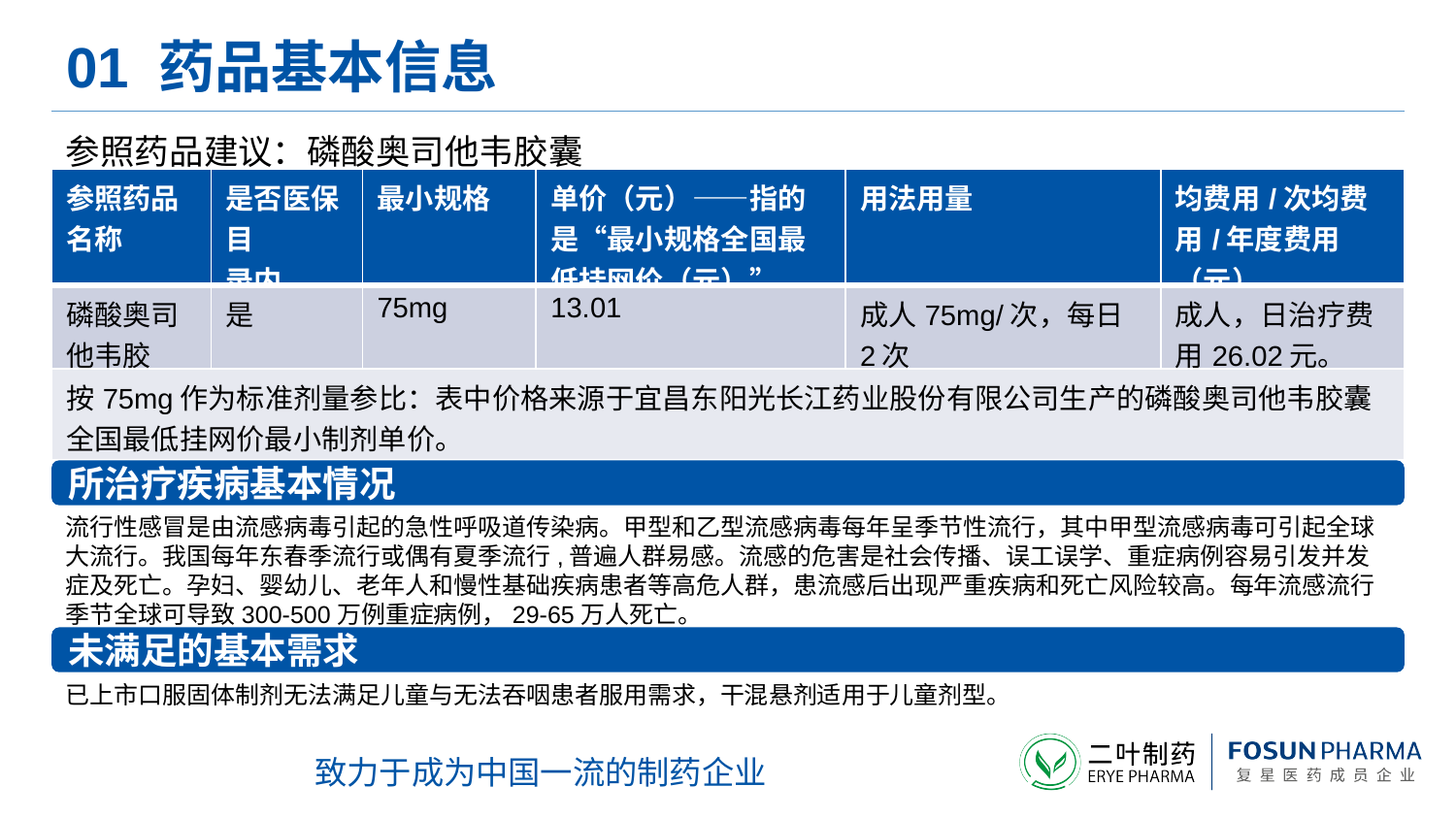

# 01 药品基本信息
参照药品建议：磷酸奥司他韦胶囊
| 参照药品名称 | 是否医保目 录内 | 最小规格 | 单价（元）——指的 是“最小规格全国最 低挂网价（元）” | 用法用量 | 均费用/次均费用/年度费用（元） |
| --- | --- | --- | --- | --- | --- |
| 磷酸奥司 他韦胶 | 是 | 75mg | 13.01 | 成人75mg/次，每日2次 | 成人，日治疗费用26.02元。 |
| 按75mg作为标准剂量参比：表中价格来源于宜昌东阳光长江药业股份有限公司生产的磷酸奥司他韦胶囊全国最低挂网价最小制剂单价。 |  |  |  |  |  |

所治疗疾病基本情况
流行性感冒是由流感病毒引起的急性呼吸道传染病。甲型和乙型流感病毒每年呈季节性流行，其中甲型流感病毒可引起全球大流行。我国每年东春季流行或偶有夏季流行,普遍人群易感。流感的危害是社会传播、误工误学、重症病例容易引发并发症及死亡。孕妇、婴幼儿、老年人和慢性基础疾病患者等高危人群，患流感后出现严重疾病和死亡风险较高。每年流感流行季节全球可导致300-500万例重症病例，29-65万人死亡。
未满足的基本需求
已上市口服固体制剂无法满足儿童与无法吞咽患者服用需求，干混悬剂适用于儿童剂型。